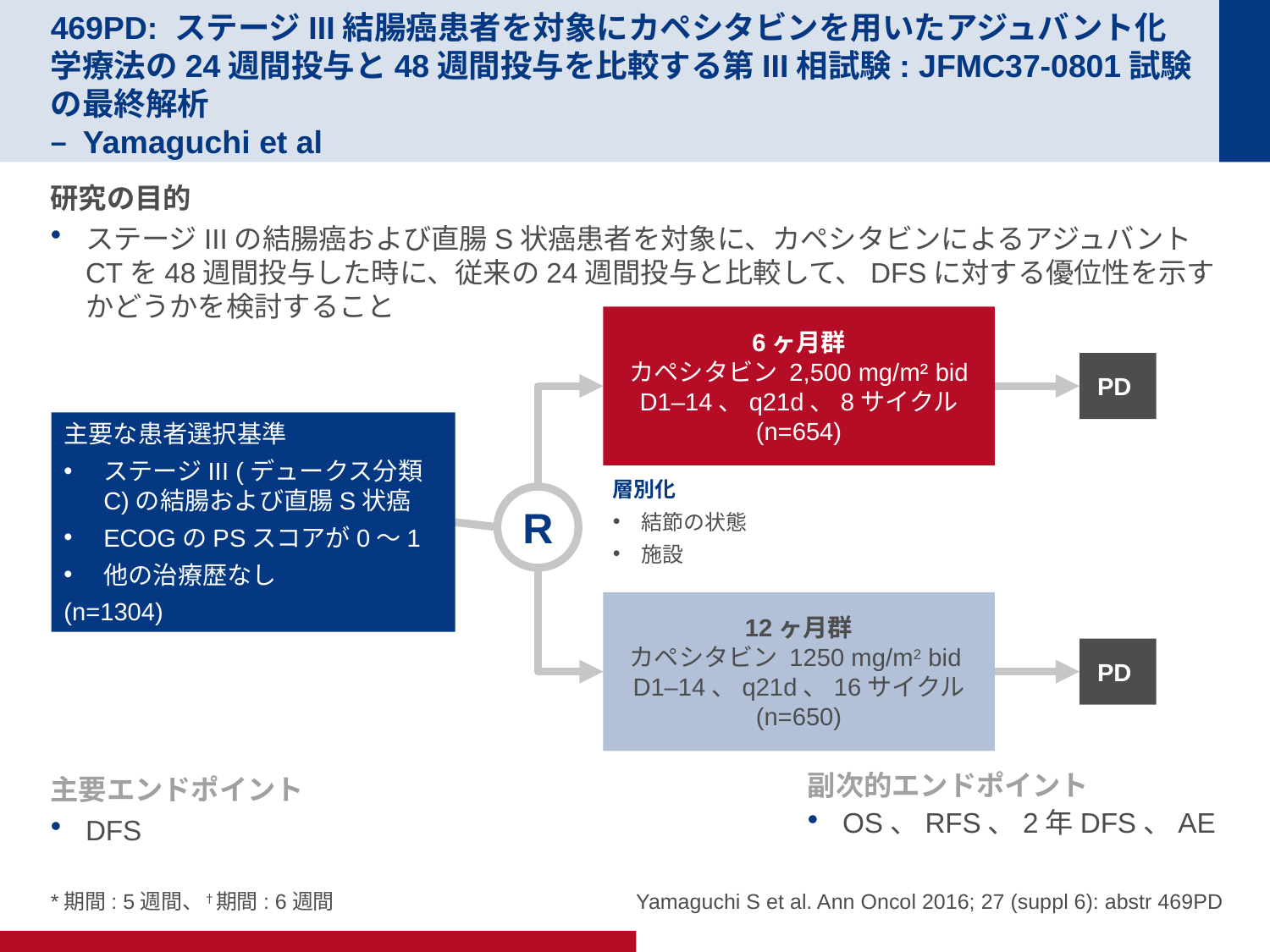

# 469PD: ステージIII結腸癌患者を対象にカペシタビンを用いたアジュバント化学療法の24週間投与と48週間投与を比較する第III相試験: JFMC37-0801試験の最終解析 – Yamaguchi et al
研究の目的
ステージIIIの結腸癌および直腸S状癌患者を対象に、カペシタビンによるアジュバントCTを48週間投与した時に、従来の24週間投与と比較して、DFSに対する優位性を示すかどうかを検討すること

6ヶ月群
カペシタビン 2,500 mg/m² bid D1–14、q21d、8サイクル
(n=654)
PD
主要な患者選択基準
ステージIII (デュークス分類C)の結腸および直腸S状癌
ECOGのPSスコアが0～1
他の治療歴なし
(n=1304)
層別化
結節の状態
施設
R
12ヶ月群
カペシタビン 1250 mg/m2 bid
D1–14、q21d、16サイクル
(n=650)
PD
主要エンドポイント
DFS
副次的エンドポイント
OS、RFS、2年DFS、AE
Yamaguchi S et al. Ann Oncol 2016; 27 (suppl 6): abstr 469PD
*期間: 5週間、†期間: 6週間